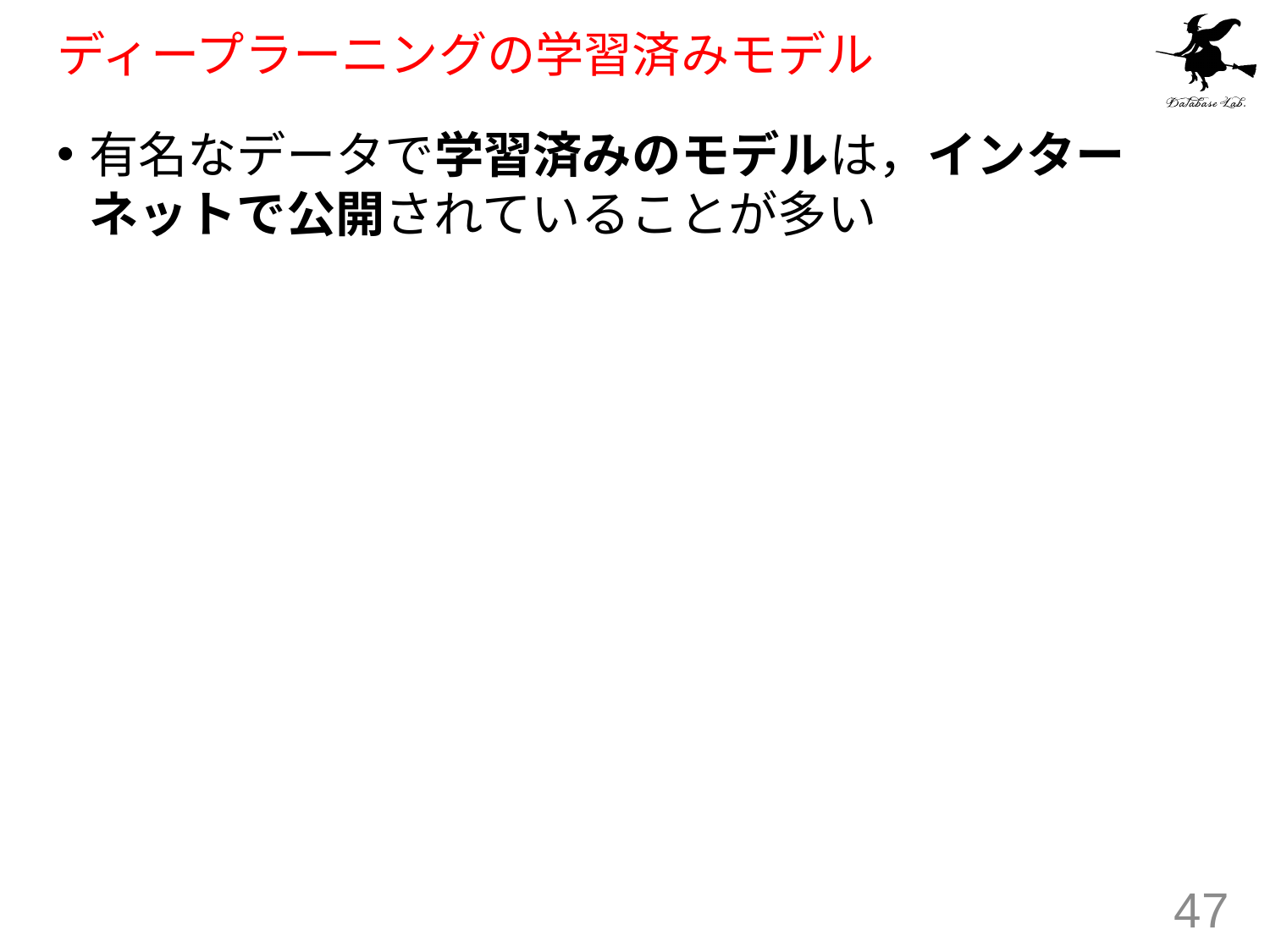

# ディープラーニングの学習済みモデル
有名なデータで学習済みのモデルは，インターネットで公開されていることが多い

47